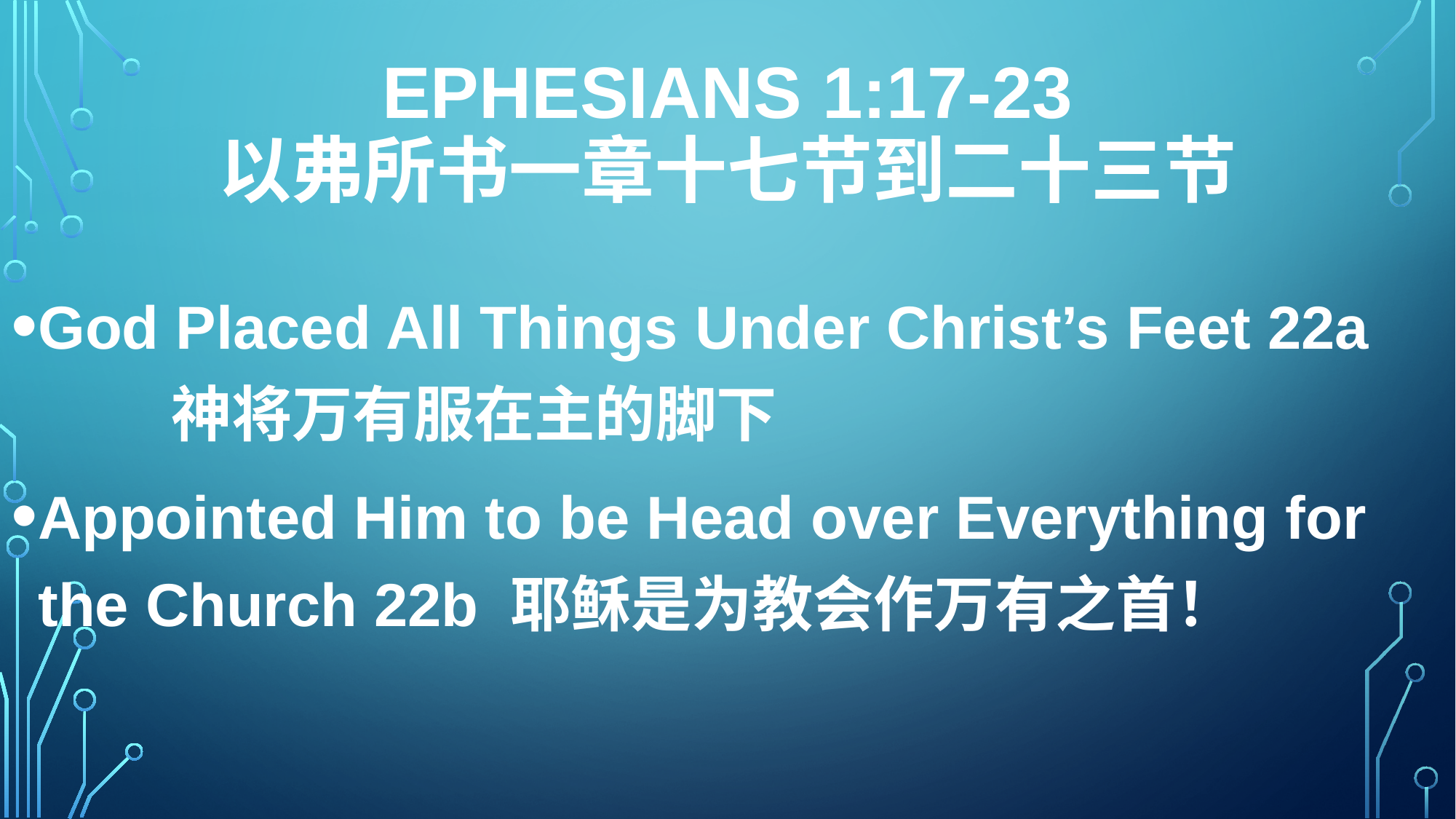

# EPHESIANS 1:17-23 以弗所书一章十七节到二十三节
God Placed All Things Under Christ’s Feet 22a            神将万有服在主的脚下
Appointed Him to be Head over Everything for the Church 22b 耶稣是为教会作万有之首！